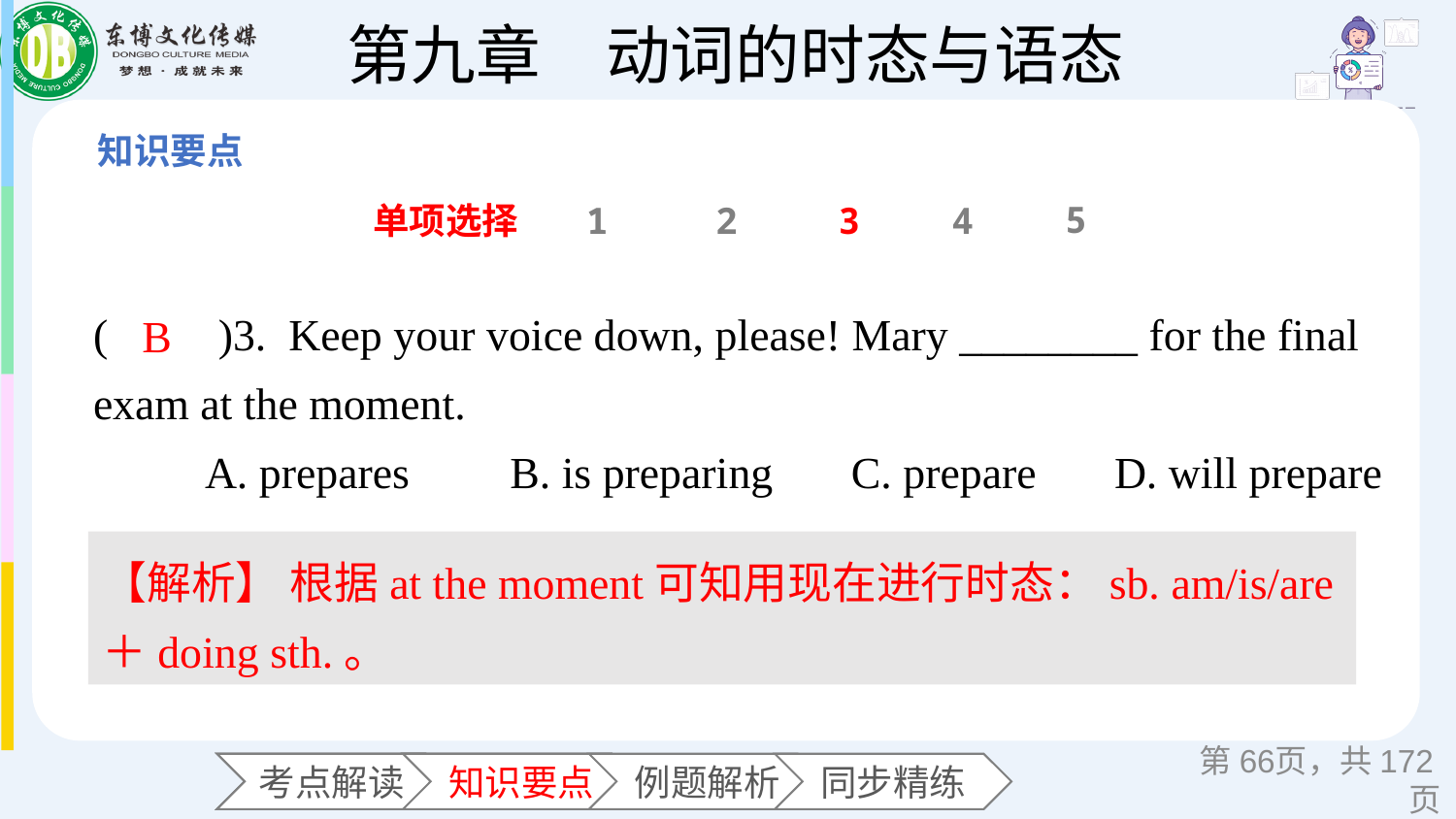

5
单项选择
1
2
3
4
(　　)3.  Keep your voice down, please! Mary ________ for the final exam at the moment.
          A. prepares         B. is preparing       C. prepare       D. will prepare
B
【解析】 根据at the moment可知用现在进行时态：sb. am/is/are＋doing sth.。
第66页，共172页